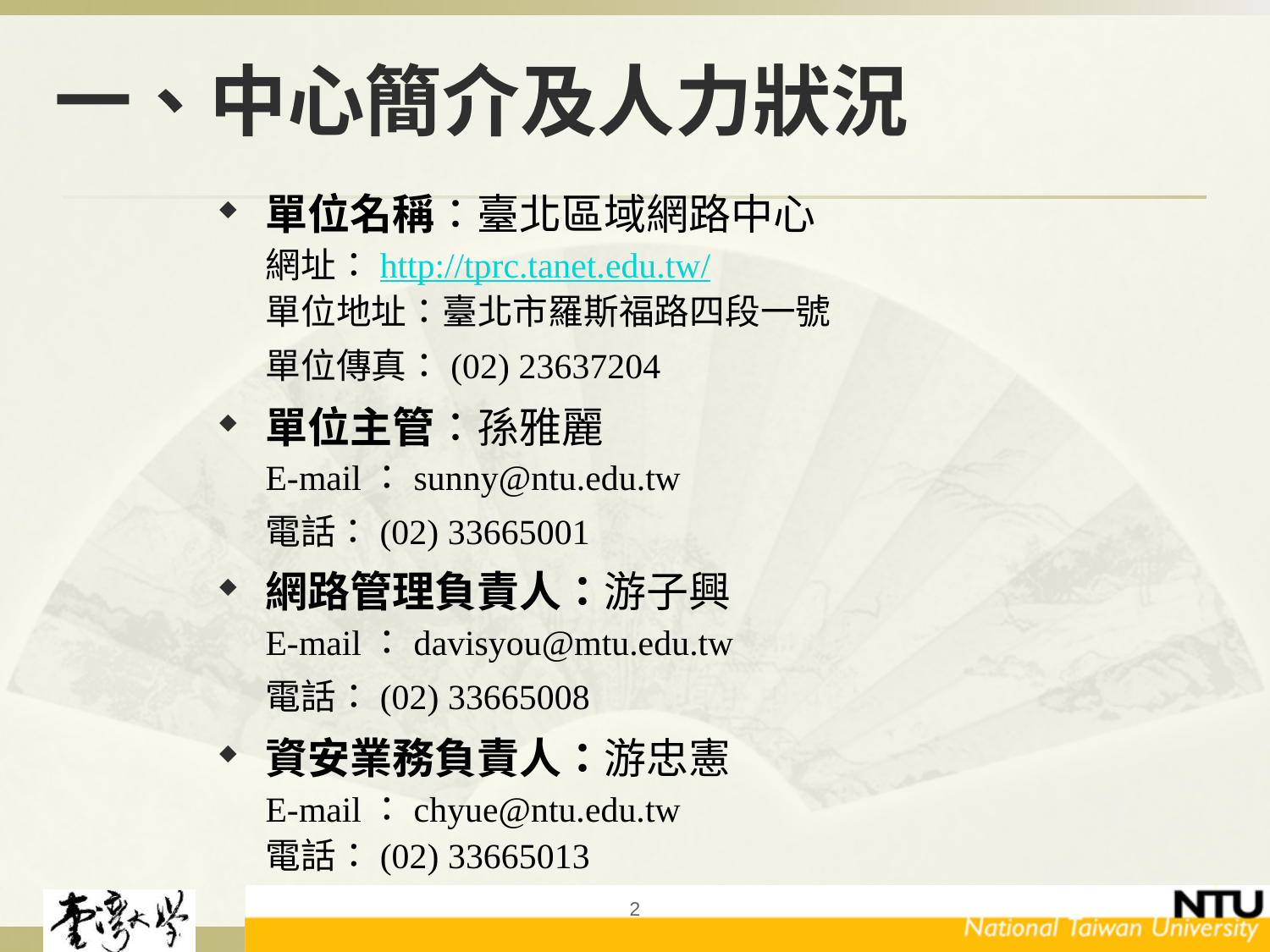

# 一、中心簡介及人力狀況
單位名稱：臺北區域網路中心　
網址：http://tprc.tanet.edu.tw/　
單位地址：臺北市羅斯福路四段一號　
單位傳真：(02) 23637204
單位主管：孫雅麗
E-mail：sunny@ntu.edu.tw
     電話：(02) 33665001
網路管理負責人：游子興
E-mail：davisyou@mtu.edu.tw　
電話：(02) 33665008
資安業務負責人：游忠憲
E-mail：chyue@ntu.edu.tw
電話：(02) 33665013
2